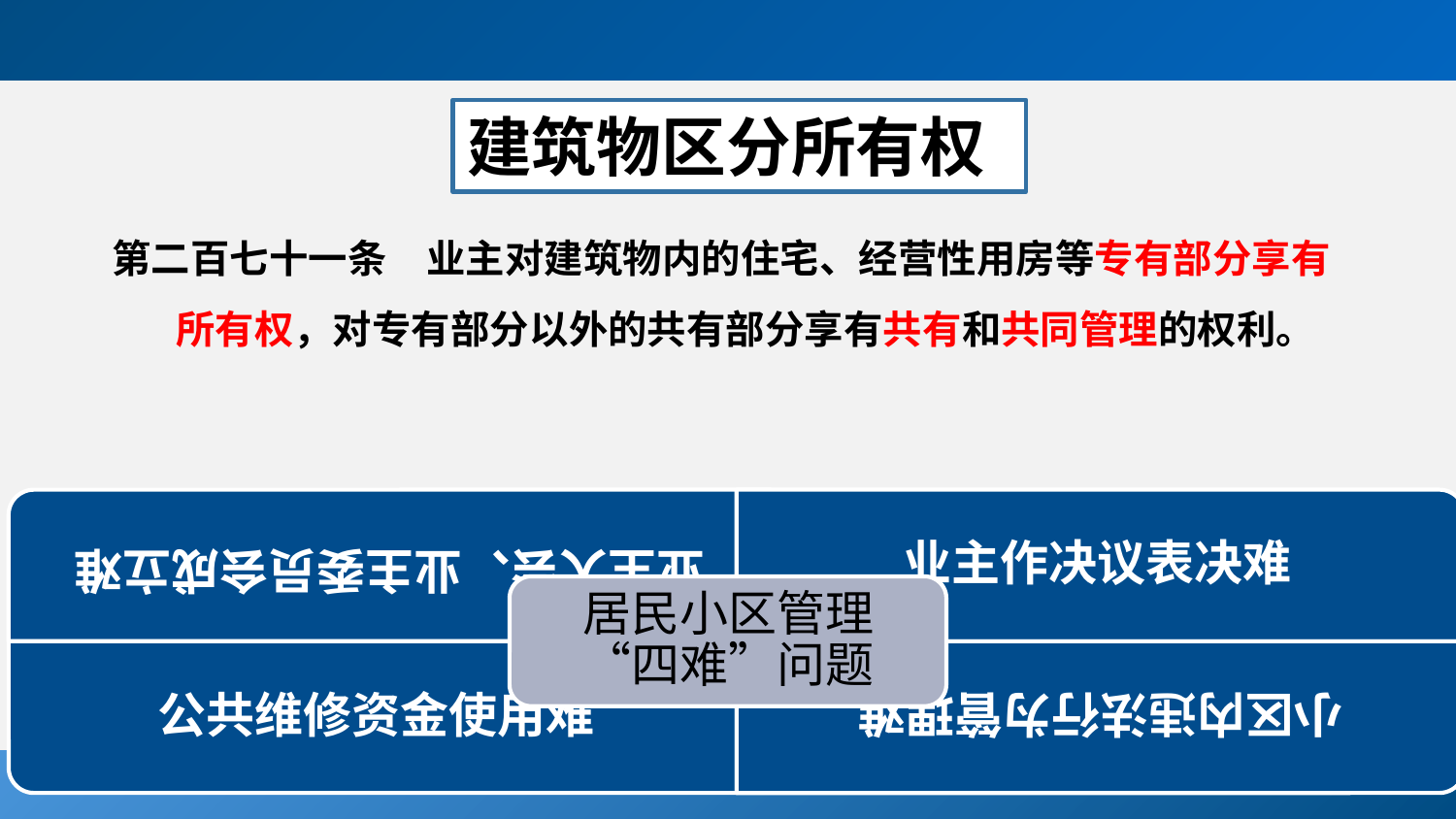

建筑物区分所有权
第二百七十一条  业主对建筑物内的住宅、经营性用房等专有部分享有所有权，对专有部分以外的共有部分享有共有和共同管理的权利。

业主大会、业主委员会成立难
业主作决议表决难
公共维修资金使用难
小区内违法行为管理难
居民小区管理 “四难”问题